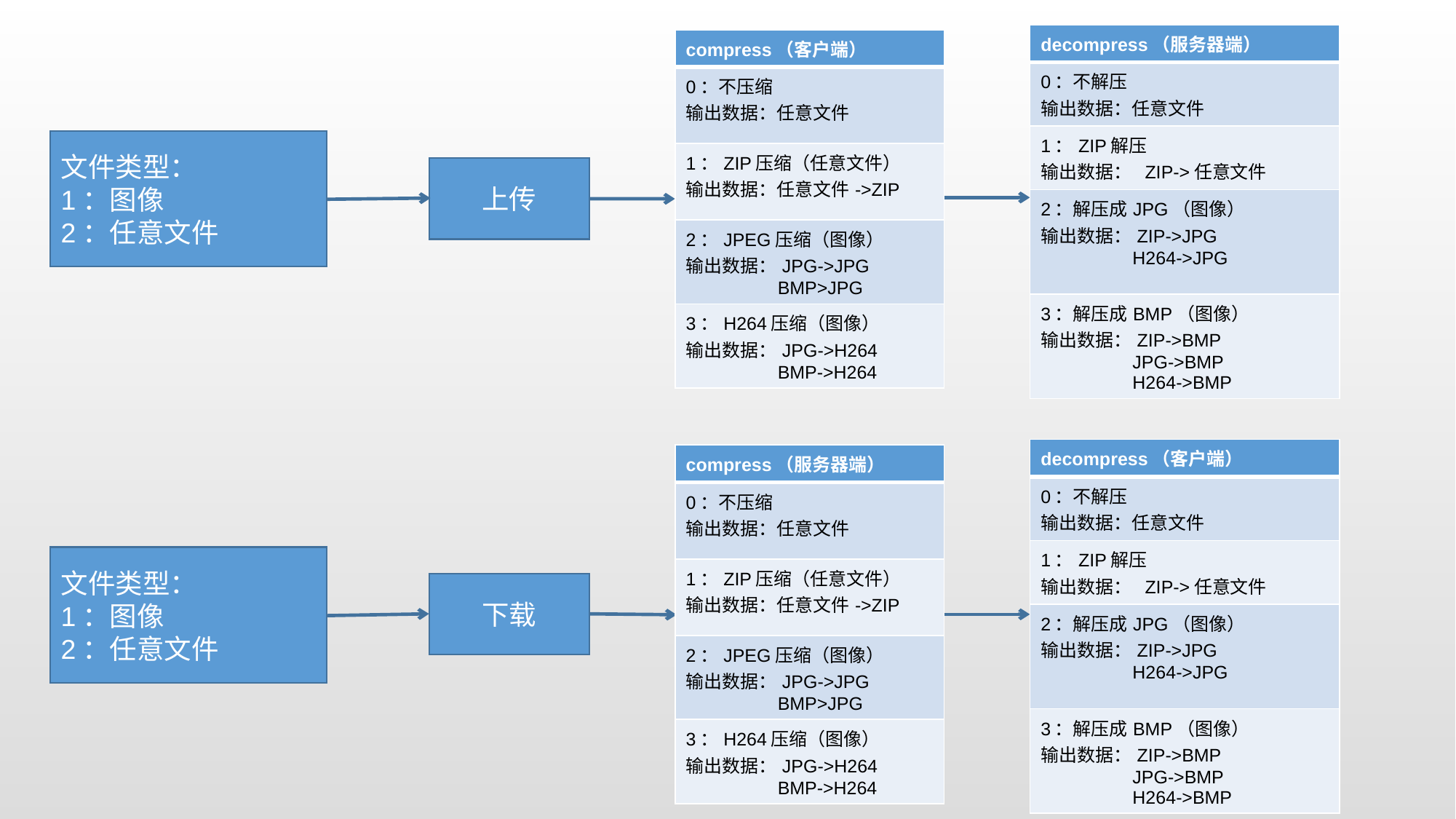

| decompress（服务器端） |
| --- |
| 0：不解压 输出数据：任意文件 |
| 1：ZIP解压 输出数据： ZIP->任意文件 |
| 2：解压成JPG（图像） 输出数据：ZIP->JPG H264->JPG |
| 3：解压成BMP（图像） 输出数据：ZIP->BMP JPG->BMP H264->BMP |
| compress（客户端） |
| --- |
| 0：不压缩 输出数据：任意文件 |
| 1：ZIP压缩（任意文件） 输出数据：任意文件->ZIP |
| 2：JPEG压缩（图像） 输出数据：JPG->JPG BMP>JPG |
| 3：H264压缩（图像） 输出数据：JPG->H264 BMP->H264 |
文件类型：
1：图像
2：任意文件
上传
| decompress（客户端） |
| --- |
| 0：不解压 输出数据：任意文件 |
| 1：ZIP解压 输出数据： ZIP->任意文件 |
| 2：解压成JPG（图像） 输出数据：ZIP->JPG H264->JPG |
| 3：解压成BMP（图像） 输出数据：ZIP->BMP JPG->BMP H264->BMP |
| compress（服务器端） |
| --- |
| 0：不压缩 输出数据：任意文件 |
| 1：ZIP压缩（任意文件） 输出数据：任意文件->ZIP |
| 2：JPEG压缩（图像） 输出数据：JPG->JPG BMP>JPG |
| 3：H264压缩（图像） 输出数据：JPG->H264 BMP->H264 |
文件类型：
1：图像
2：任意文件
下载